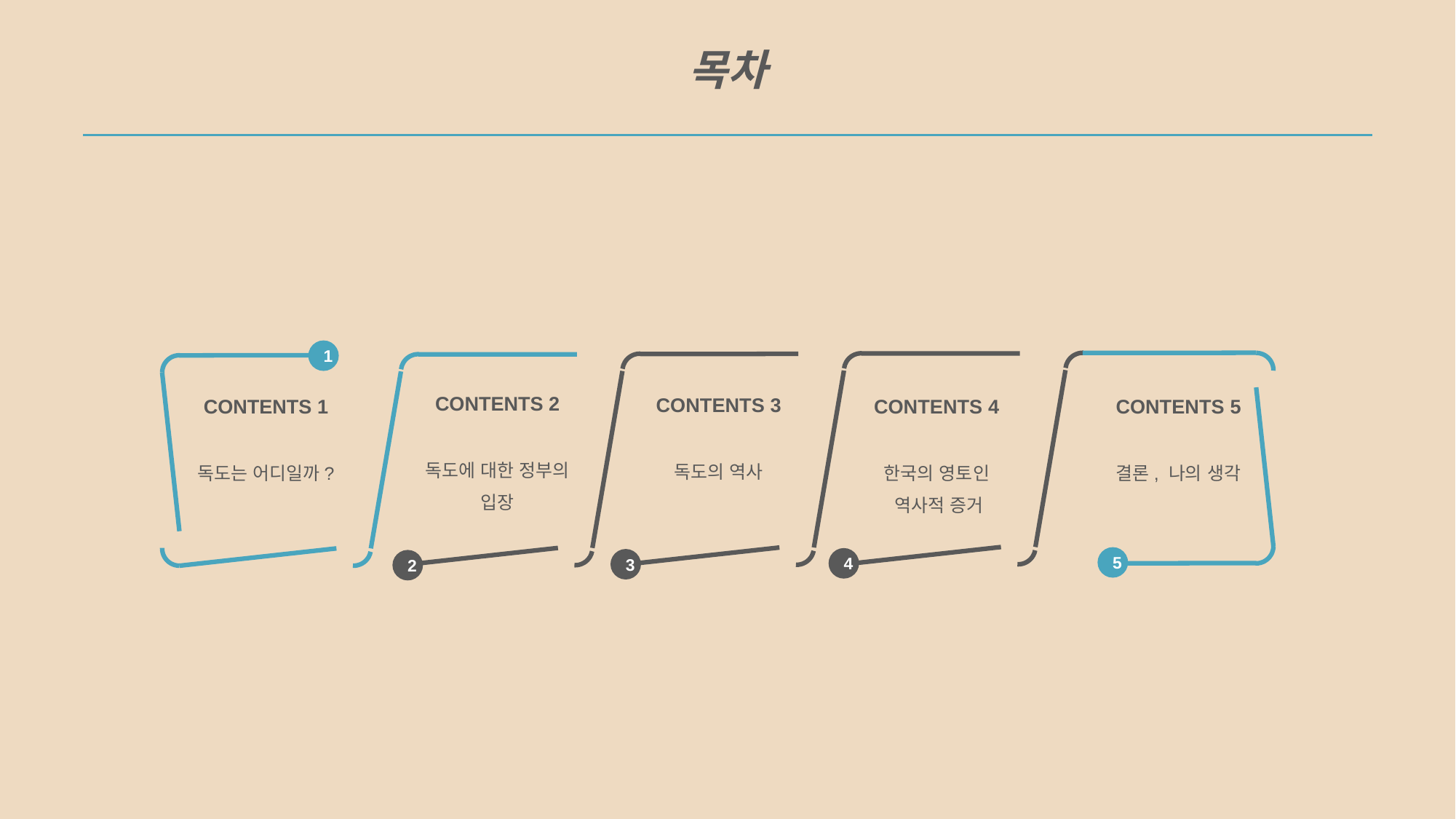

목차

1

CONTENTS 2

독도에 대한 정부의
입장

CONTENTS 3

독도의 역사

CONTENTS 1

독도는 어디일까?

CONTENTS 4

한국의 영토인
역사적 증거

CONTENTS 5

결론, 나의 생각

5
4
3
2